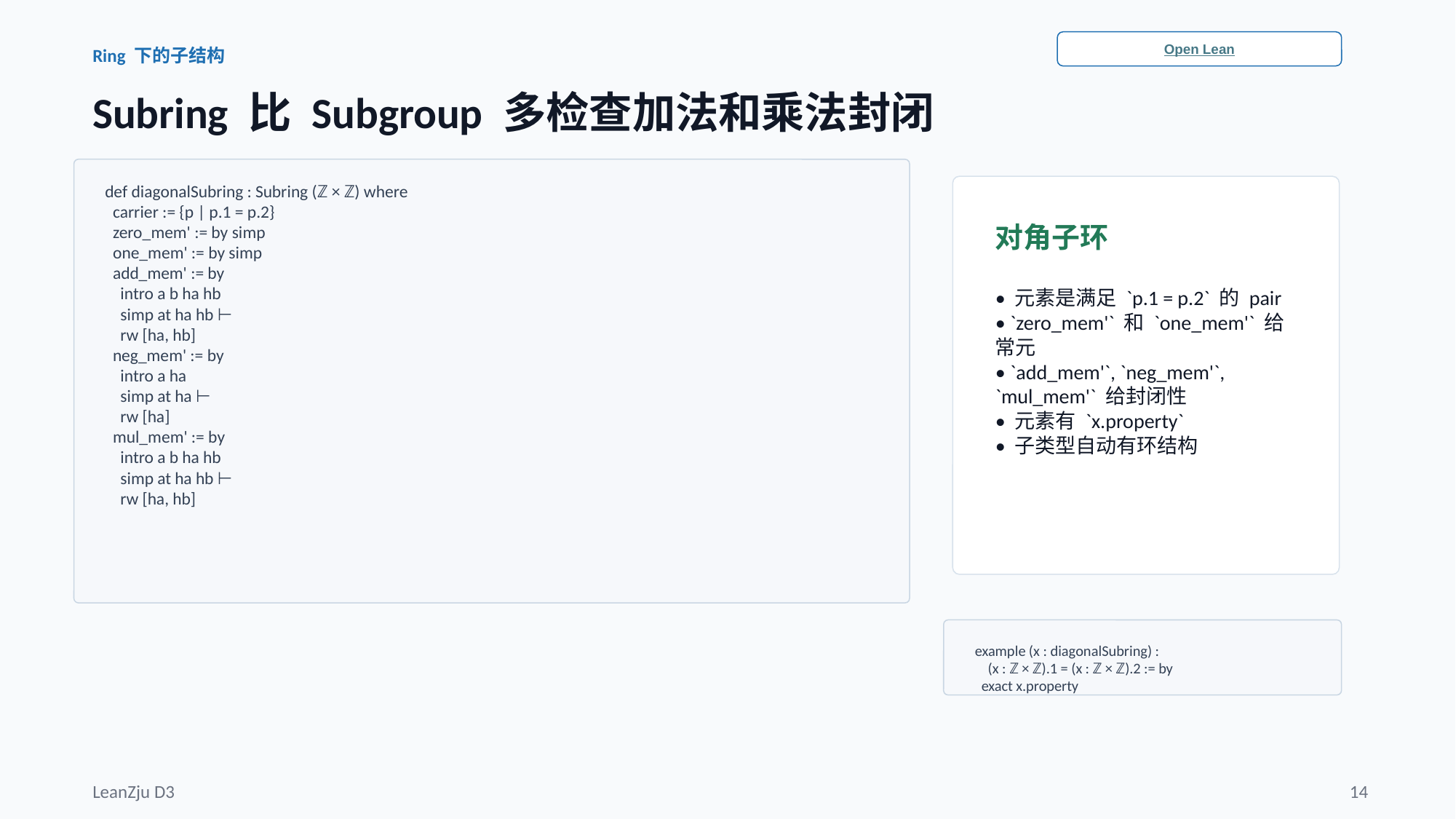

Open Lean
Ring 下的子结构
Subring 比 Subgroup 多检查加法和乘法封闭

def diagonalSubring : Subring (ℤ × ℤ) where
  carrier := {p | p.1 = p.2}
  zero_mem' := by simp
  one_mem' := by simp
  add_mem' := by
    intro a b ha hb
    simp at ha hb ⊢
    rw [ha, hb]
  neg_mem' := by
    intro a ha
    simp at ha ⊢
    rw [ha]
  mul_mem' := by
    intro a b ha hb
    simp at ha hb ⊢
    rw [ha, hb]

对角子环
• 元素是满足 `p.1 = p.2` 的 pair
• `zero_mem'` 和 `one_mem'` 给常元
• `add_mem'`, `neg_mem'`, `mul_mem'` 给封闭性
• 元素有 `x.property`
• 子类型自动有环结构

example (x : diagonalSubring) :
    (x : ℤ × ℤ).1 = (x : ℤ × ℤ).2 := by
  exact x.property
LeanZju D3
14